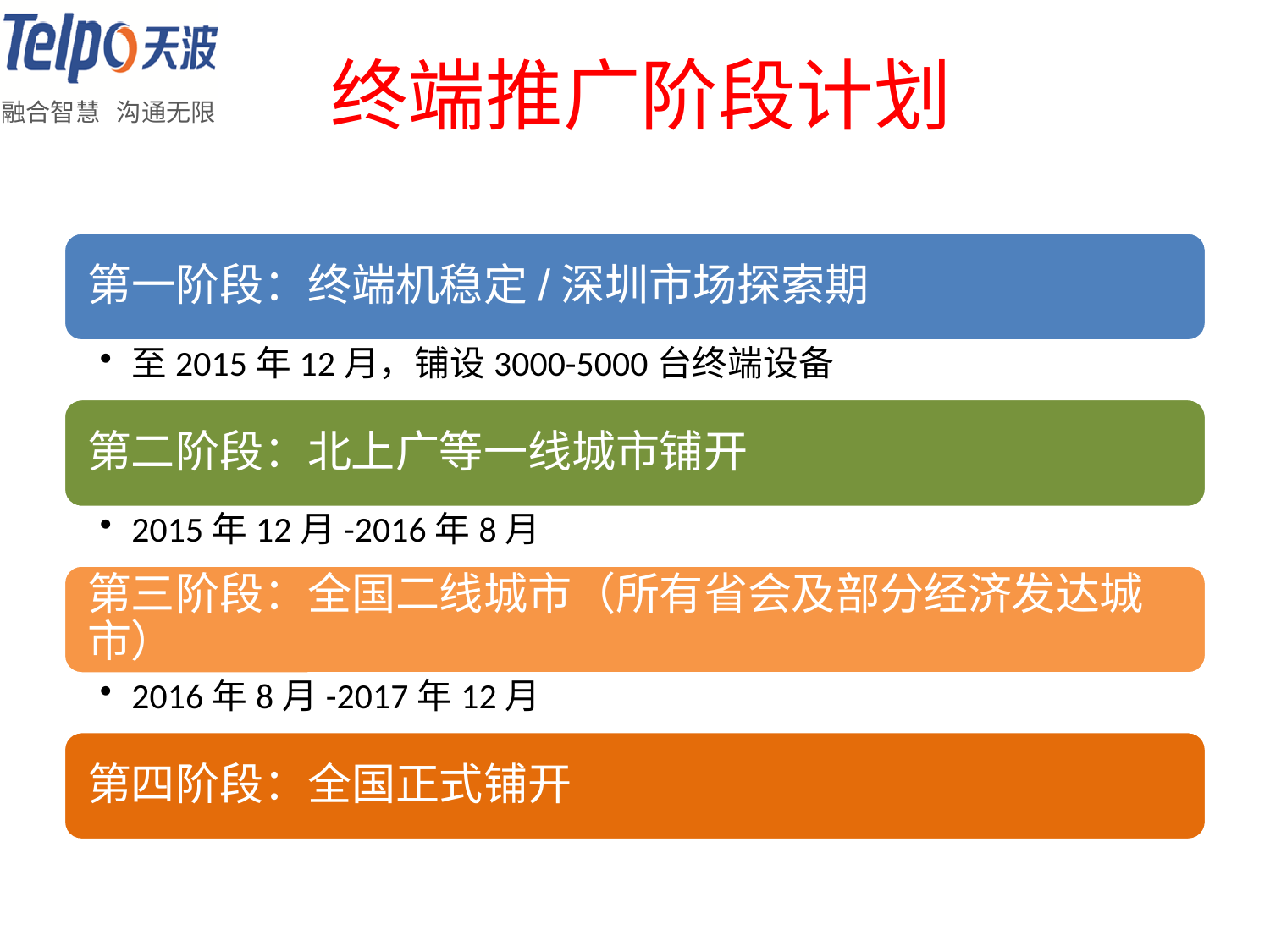

终端推广阶段计划
第一阶段：终端机稳定/深圳市场探索期
至2015年12月，铺设3000-5000台终端设备
第二阶段：北上广等一线城市铺开
2015年12月-2016年8月
第三阶段：全国二线城市（所有省会及部分经济发达城市）
2016年8月-2017年12月
第四阶段：全国正式铺开